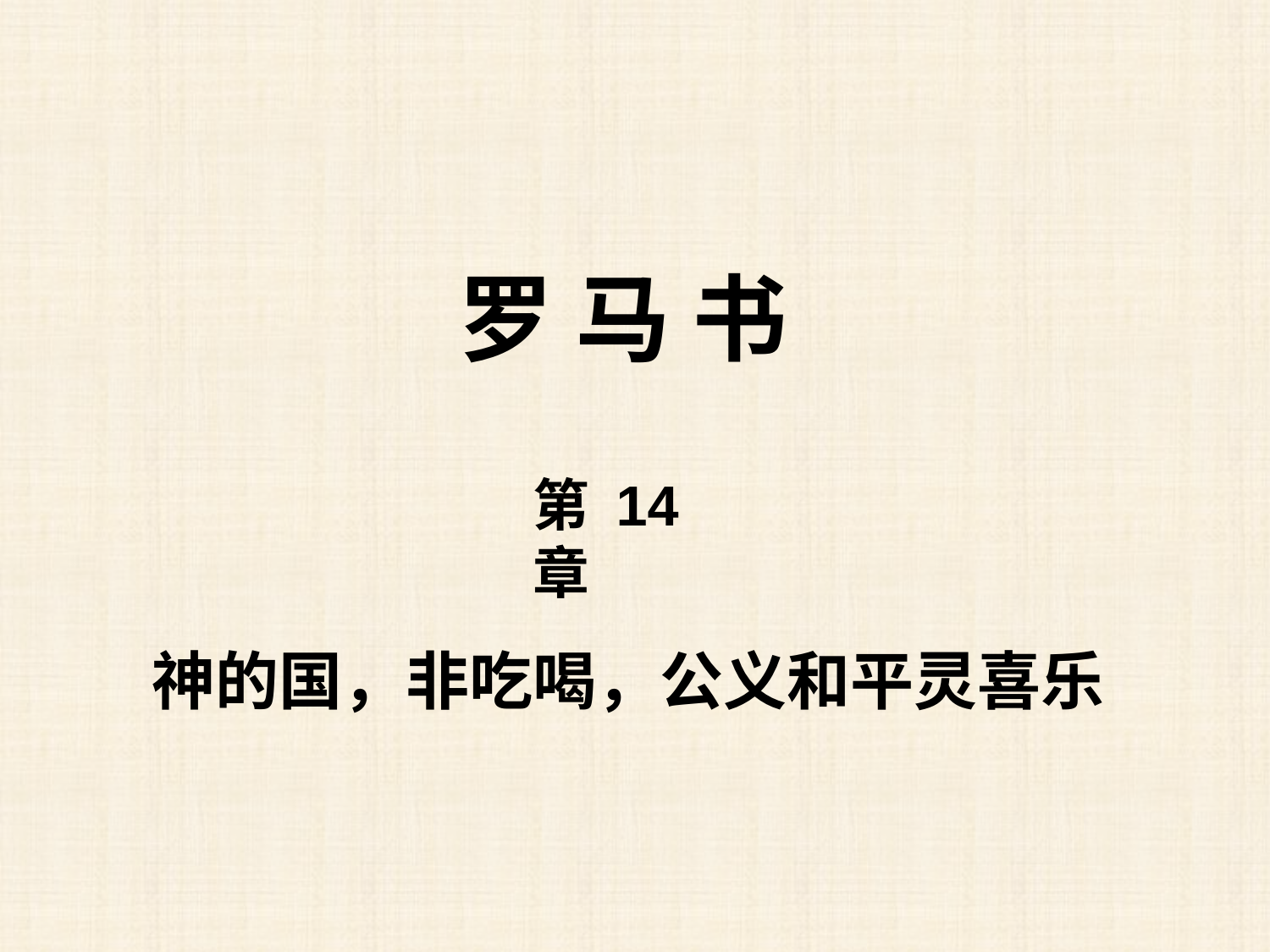

罗 马 书
第 14 章
神的国，非吃喝，公义和平灵喜乐